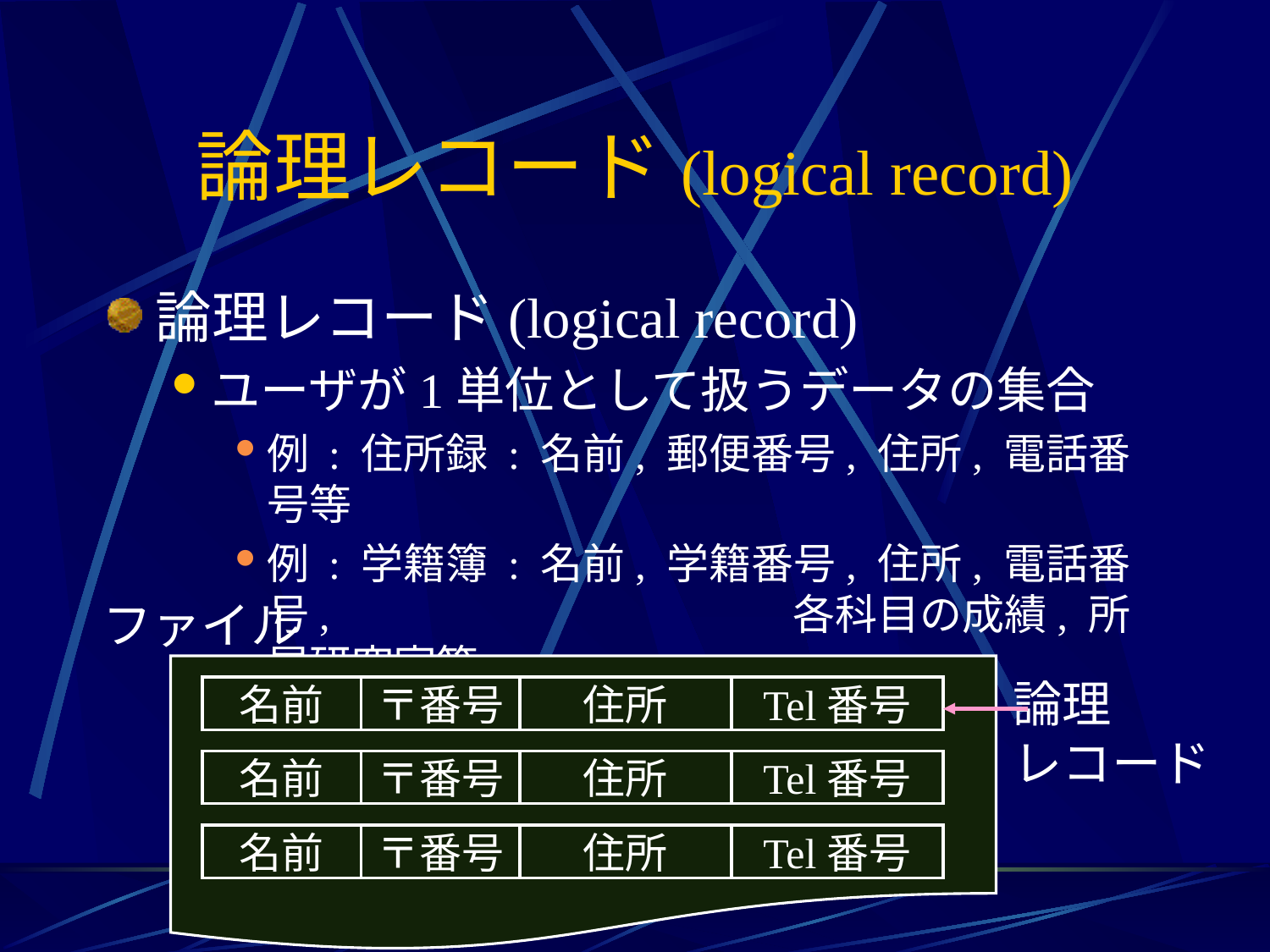

# 論理レコード(logical record)
論理レコード(logical record)
ユーザが1単位として扱うデータの集合
例 : 住所録 : 名前, 郵便番号, 住所, 電話番号等
例 : 学籍簿 : 名前, 学籍番号, 住所, 電話番号, 　　  　　　　　　　　各科目の成績, 所属研究室等
ファイル

論理
レコード

名前
〒番号
住所
Tel番号
名前
〒番号
住所
Tel番号
名前
〒番号
住所
Tel番号